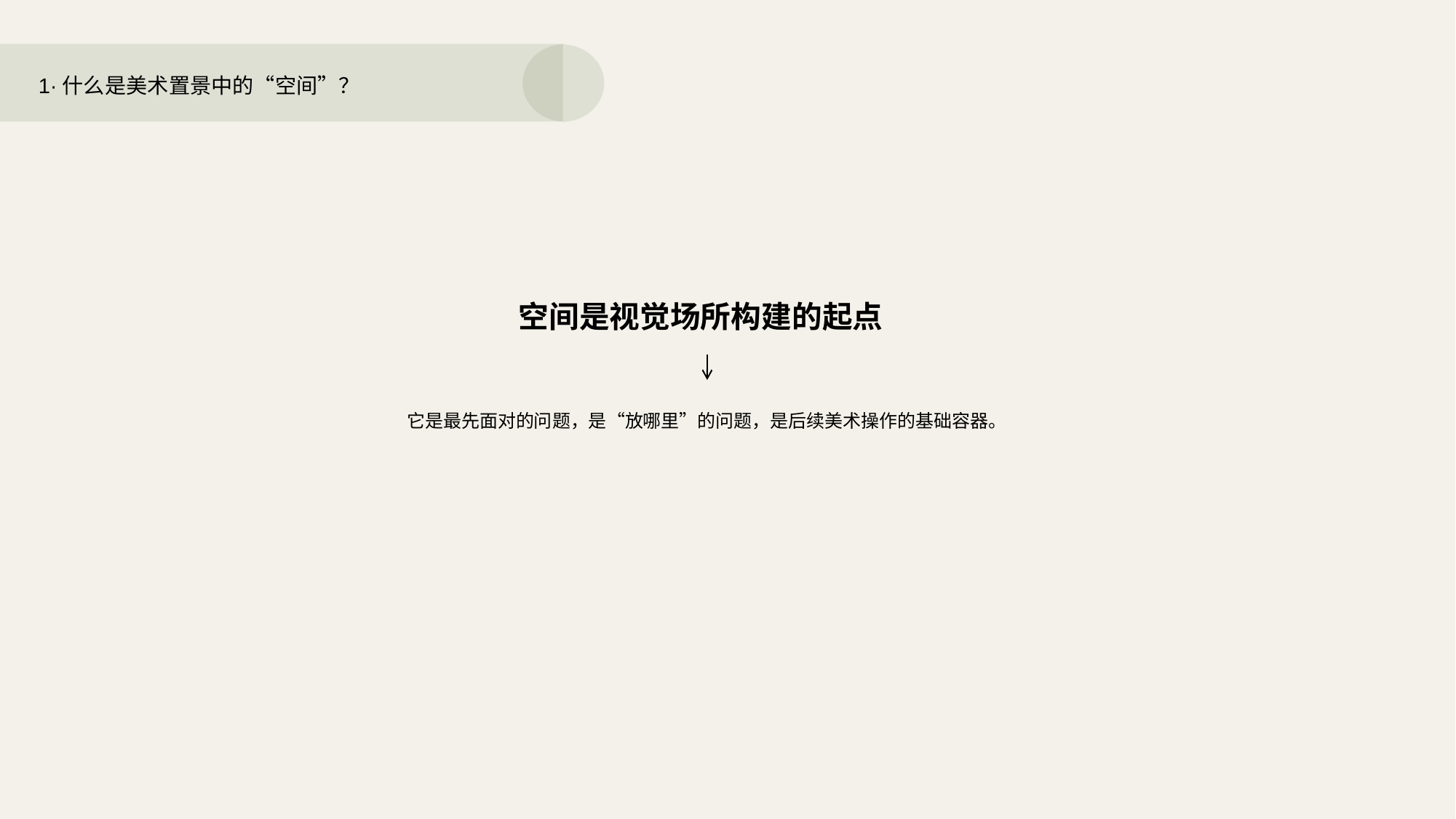

1·什么是美术置景中的“空间”？
空间是视觉场所构建的起点
它是最先面对的问题，是“放哪里”的问题，是后续美术操作的基础容器。